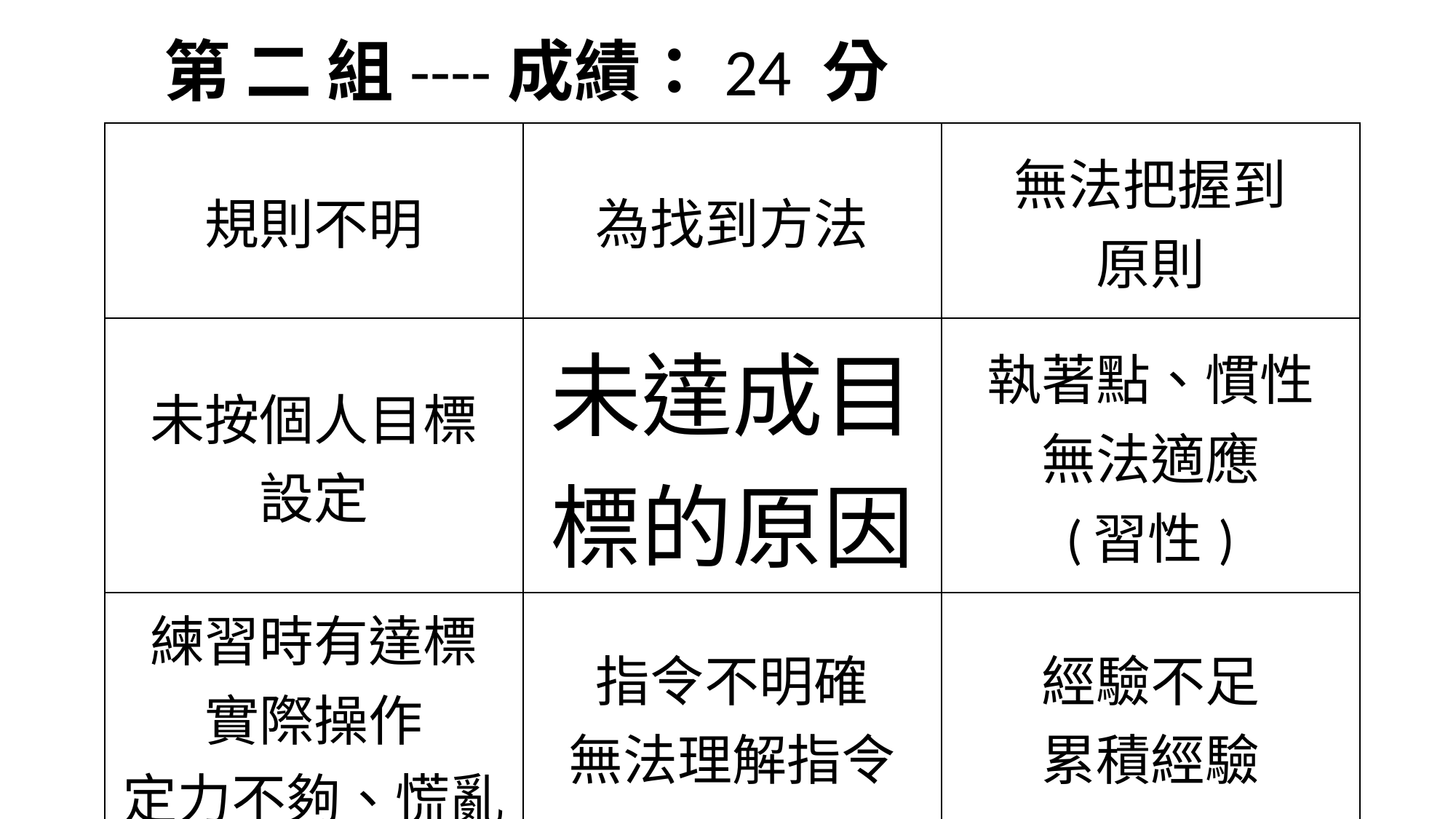

# 第 二 組----成績：24 分
| 規則不明 | 為找到方法 | 無法把握到 原則 |
| --- | --- | --- |
| 未按個人目標 設定 | 未達成目標的原因 | 執著點、慣性 無法適應 (習性) |
| 練習時有達標 實際操作 定力不夠、慌亂 | 指令不明確 無法理解指令 | 經驗不足 累積經驗 |